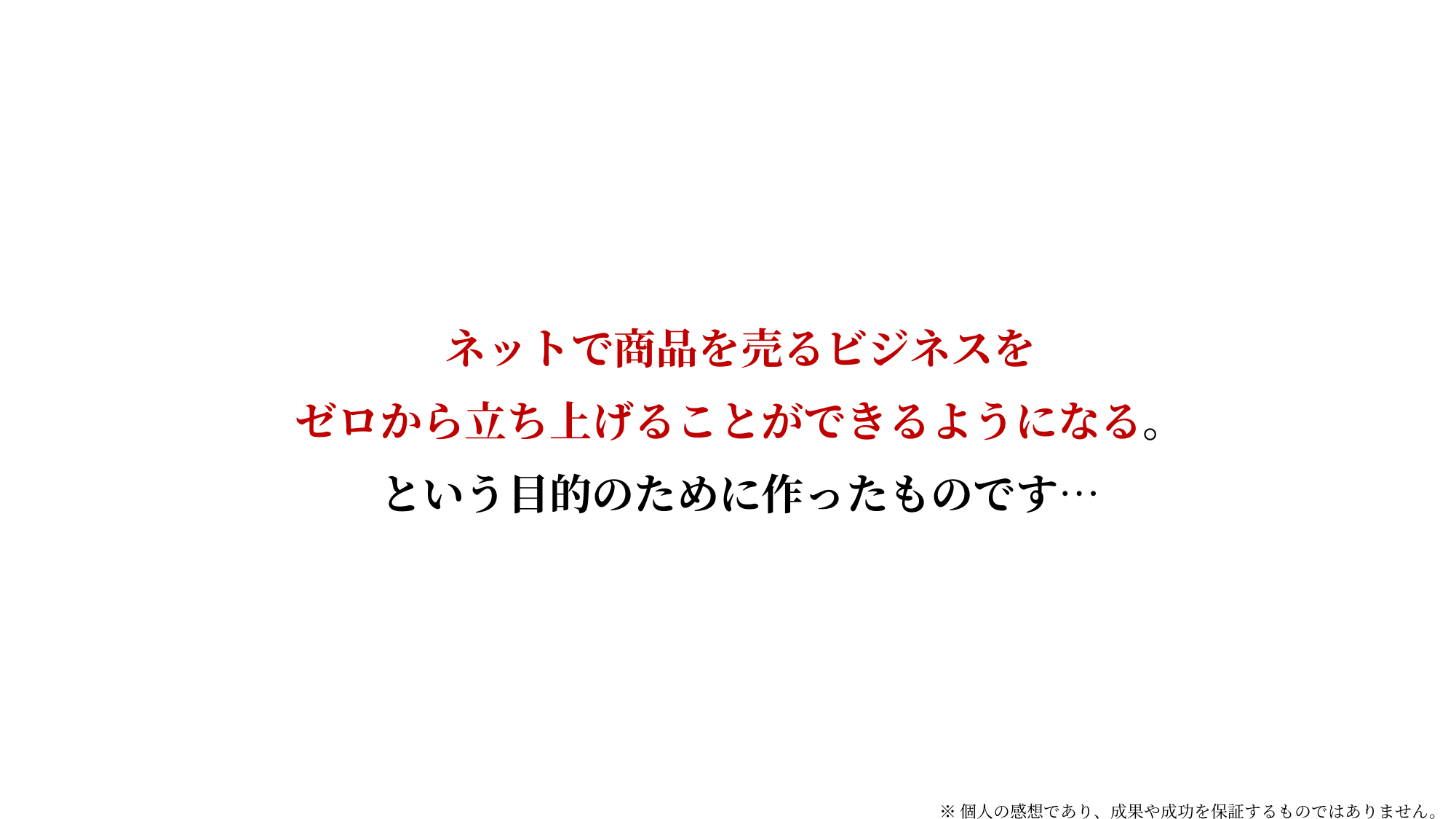

ネットで商品を売るビジネスを
ゼロから立ち上げることができるようになる。
という目的のために作ったものです…
※個人の感想であり、成果や成功を保証するものではありません。